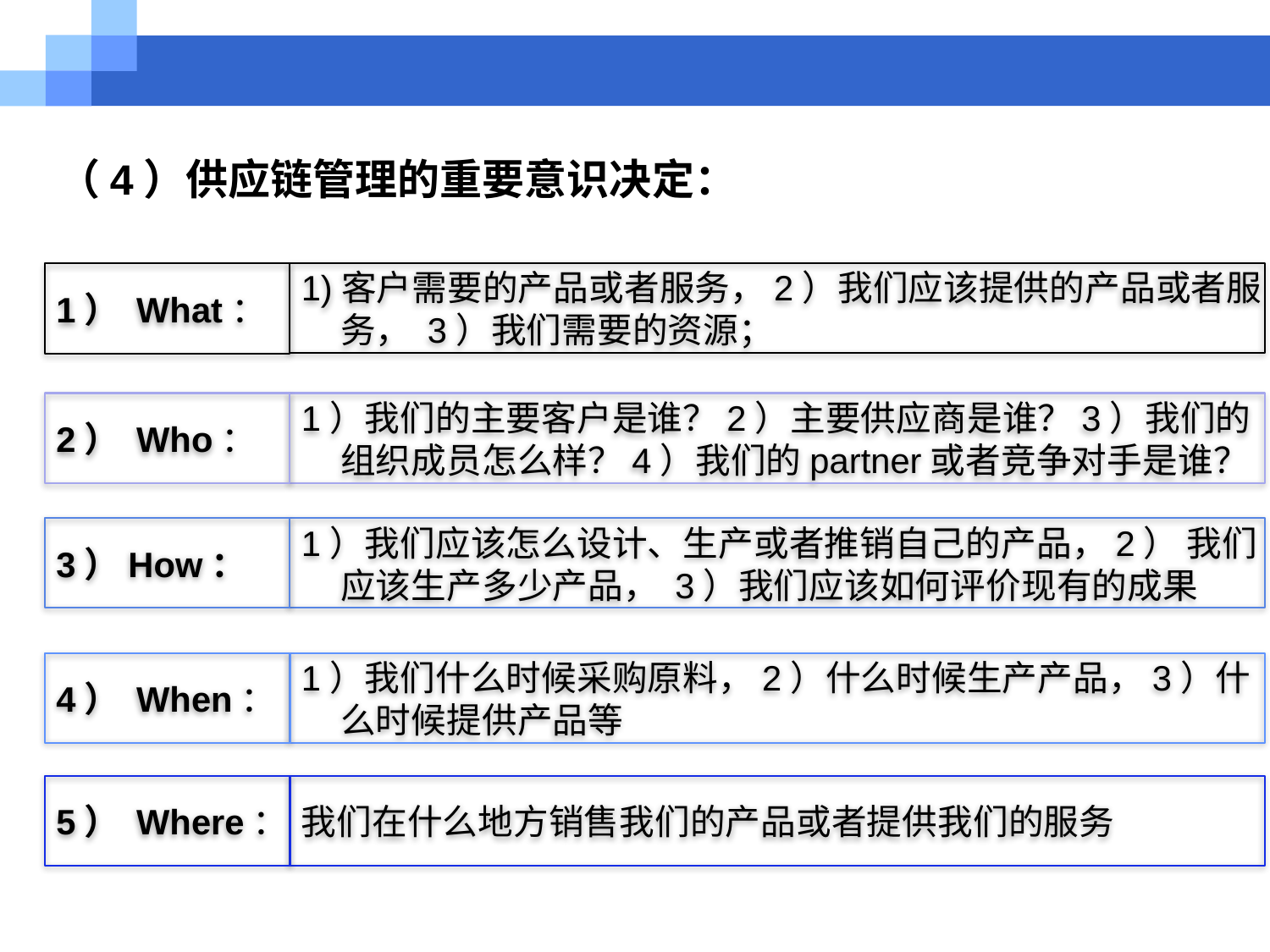

（4）供应链管理的重要意识决定：

1)客户需要的产品或者服务，2）我们应该提供的产品或者服务， 3）我们需要的资源；
1） What：
2） Who：
1）我们的主要客户是谁？2）主要供应商是谁？3）我们的组织成员怎么样？4）我们的partner或者竞争对手是谁？
3）How：
1）我们应该怎么设计、生产或者推销自己的产品，2） 我们应该生产多少产品， 3）我们应该如何评价现有的成果
4） When：
1）我们什么时候采购原料，2）什么时候生产产品，3）什么时候提供产品等
5） Where：
我们在什么地方销售我们的产品或者提供我们的服务